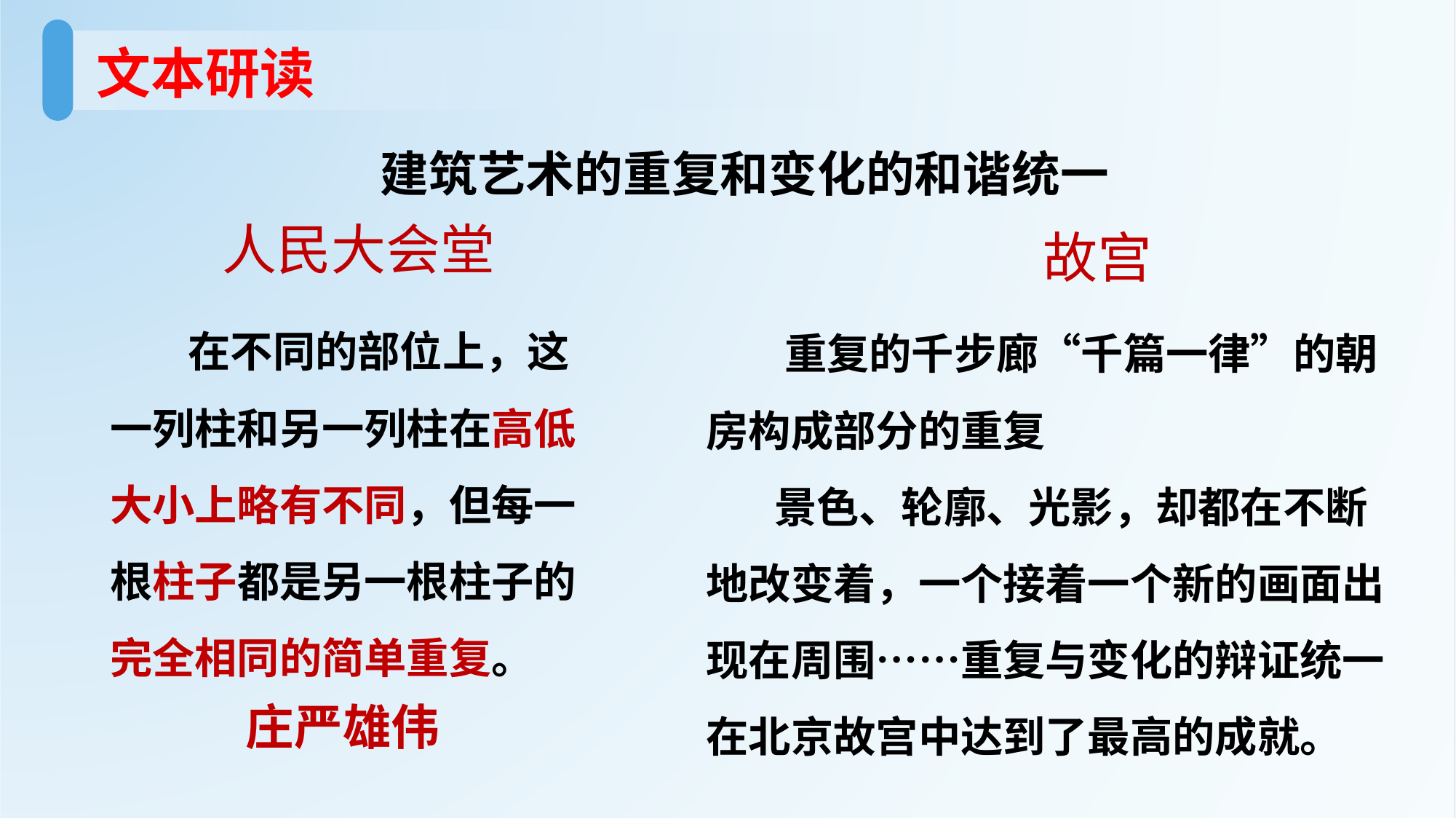

文本研读
建筑艺术的重复和变化的和谐统一
人民大会堂

故宫

      在不同的部位上，这一列柱和另一列柱在高低大小上略有不同，但每一根柱子都是另一根柱子的完全相同的简单重复。
      重复的千步廊“千篇一律”的朝房构成部分的重复
      景色、轮廓、光影，却都在不断地改变着，一个接着一个新的画面出现在周围……重复与变化的辩证统一在北京故宫中达到了最高的成就。
庄严雄伟